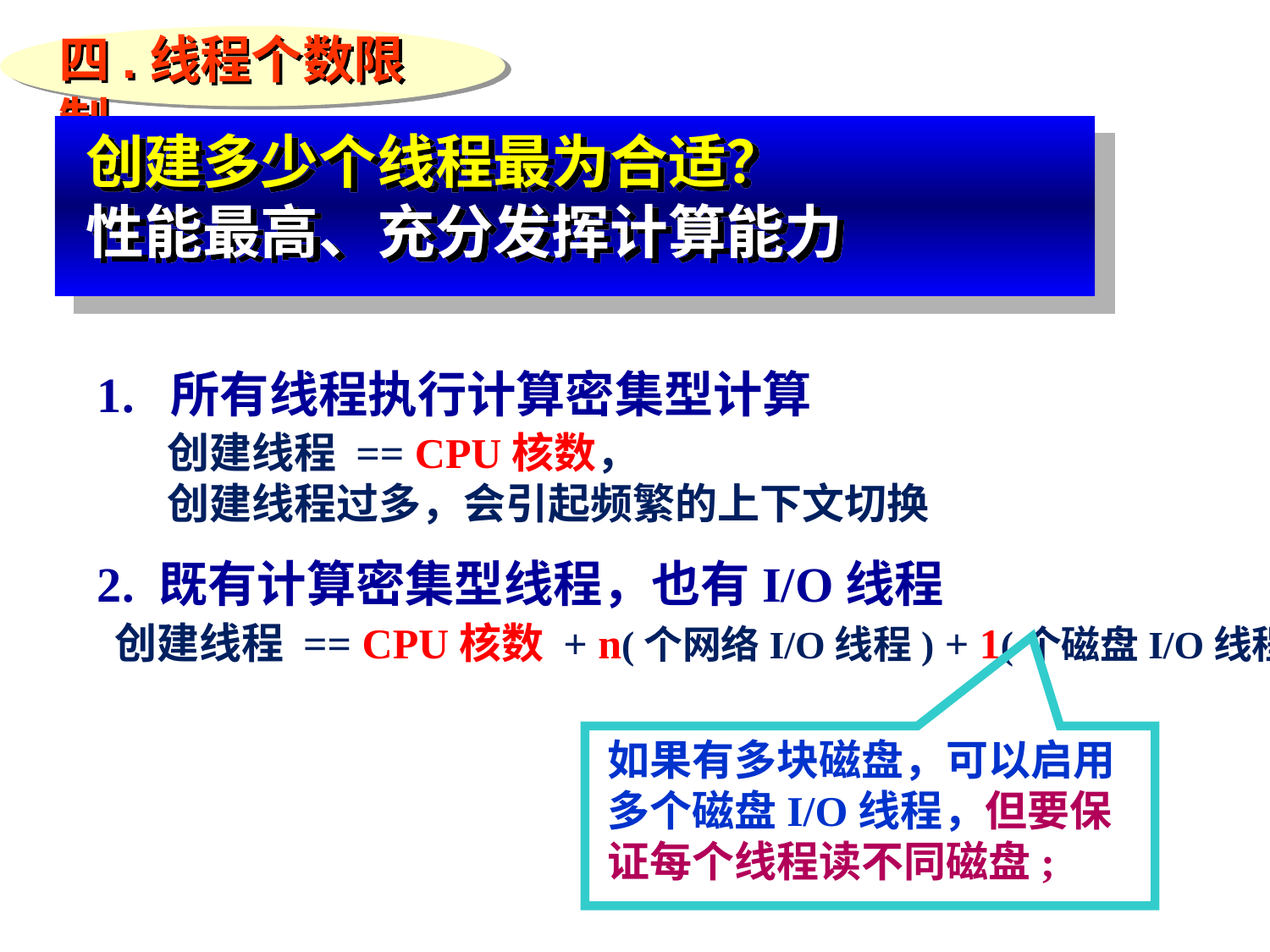

四.线程个数限制

创建多少个线程最为合适？
性能最高、充分发挥计算能力

1.  所有线程执行计算密集型计算
创建线程 == CPU核数，
创建线程过多，会引起频繁的上下文切换
2. 既有计算密集型线程，也有I/O线程
创建线程 == CPU核数 + n(个网络I/O线程) + 1(个磁盘I/O线程)

如果有多块磁盘，可以启用多个磁盘I/O线程，但要保证每个线程读不同磁盘;